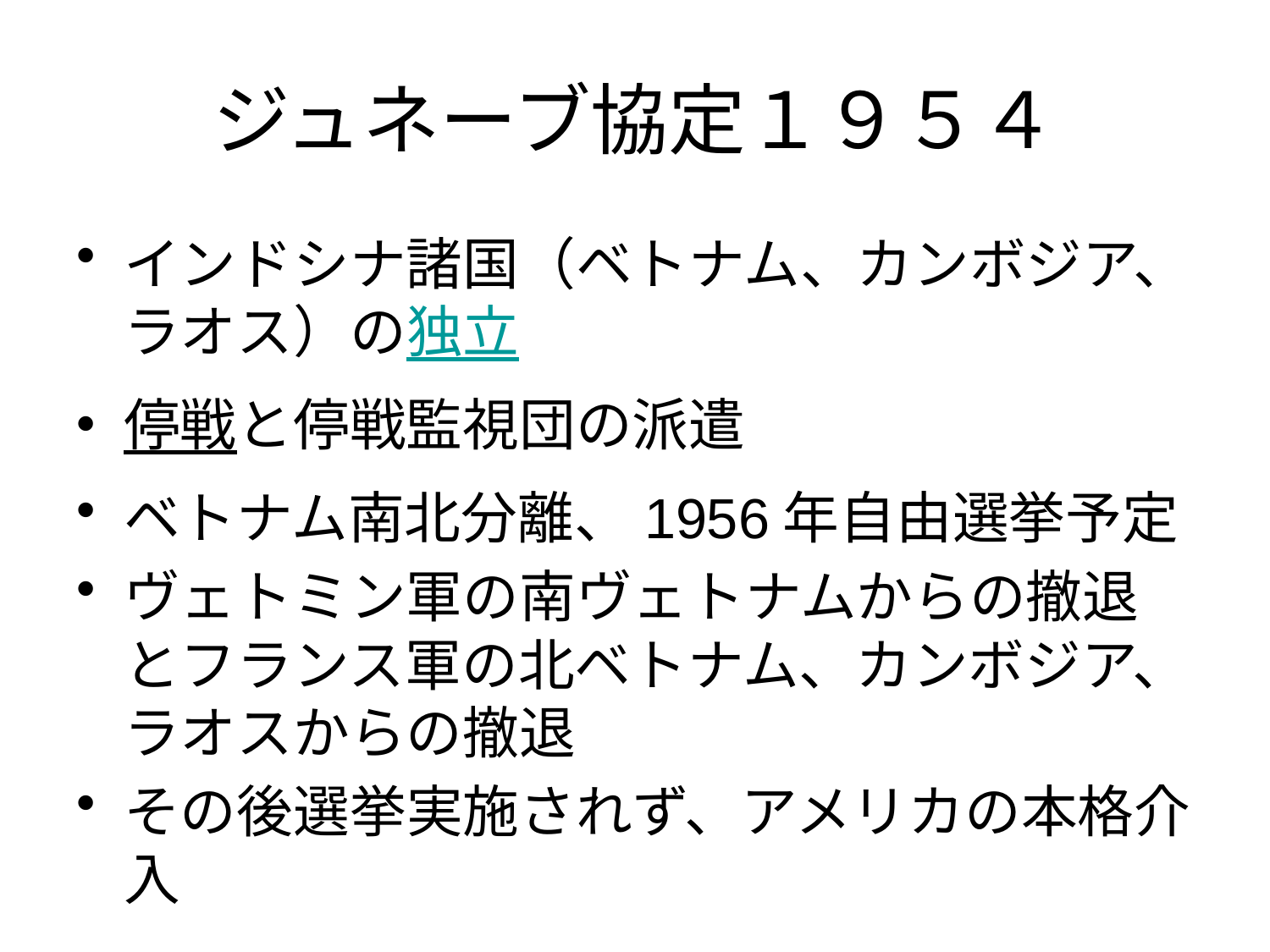

# ジュネーブ協定１９５４
インドシナ諸国（ベトナム、カンボジア、ラオス）の独立
停戦と停戦監視団の派遣
ベトナム南北分離、1956年自由選挙予定
ヴェトミン軍の南ヴェトナムからの撤退とフランス軍の北ベトナム、カンボジア、ラオスからの撤退
その後選挙実施されず、アメリカの本格介入